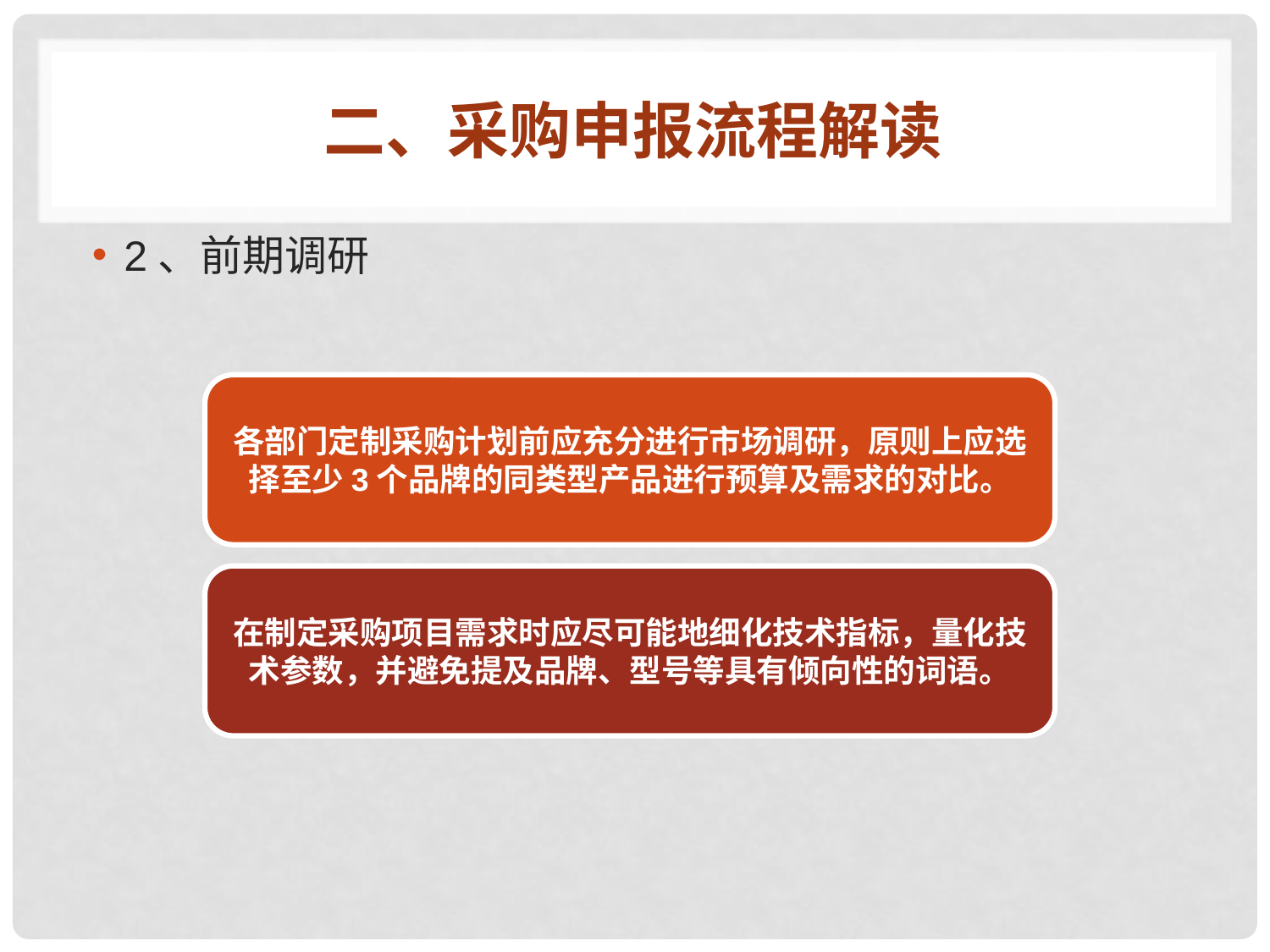

# 二、采购申报流程解读
2、前期调研
各部门定制采购计划前应充分进行市场调研，原则上应选择至少3个品牌的同类型产品进行预算及需求的对比。
在制定采购项目需求时应尽可能地细化技术指标，量化技术参数，并避免提及品牌、型号等具有倾向性的词语。